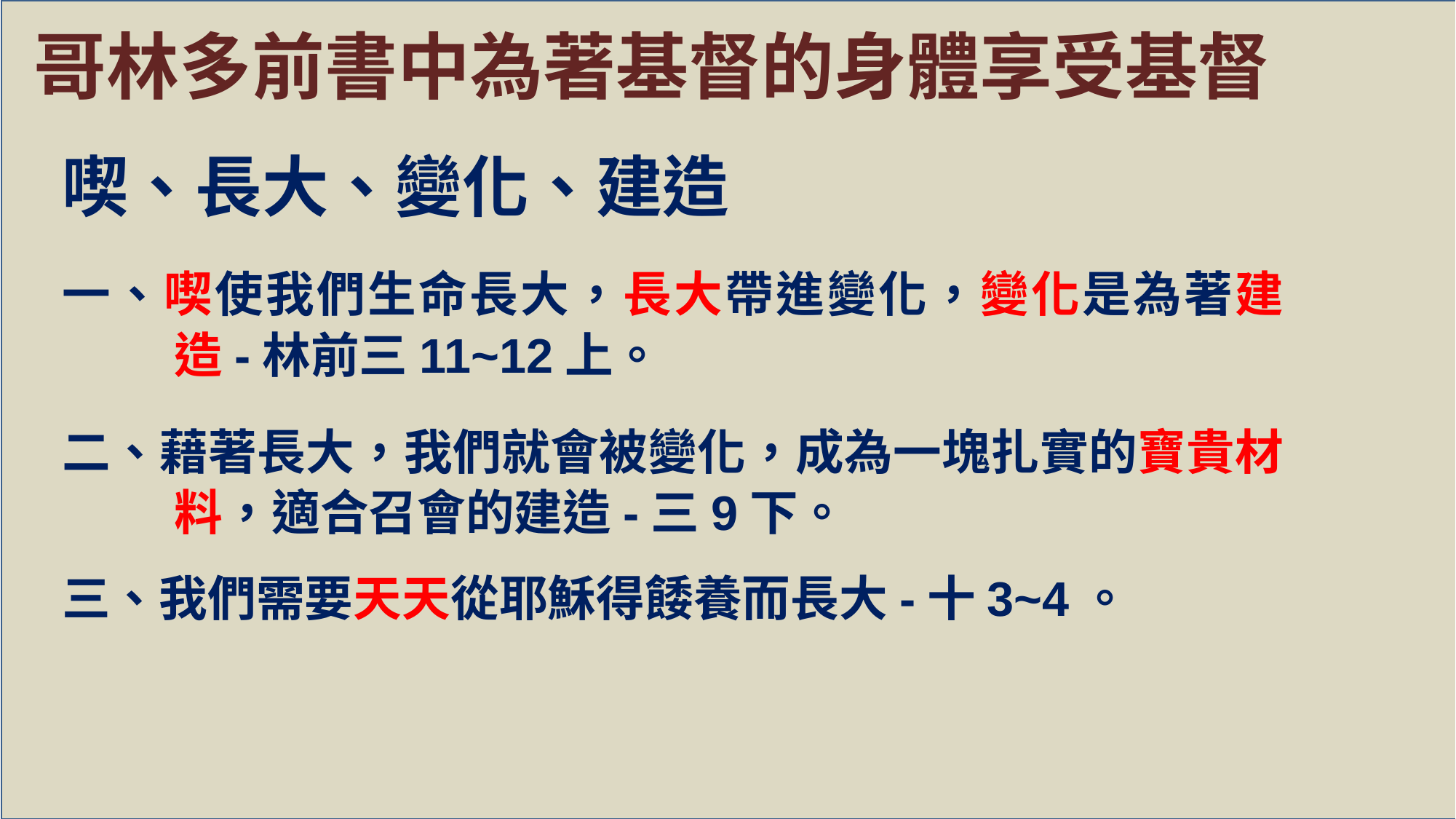

哥林多前書中為著基督的身體享受基督
喫、長大、變化、建造
一、喫使我們生命長大，長大帶進變化，變化是為著建造-林前三11~12上。
二、藉著長大，我們就會被變化，成為一塊扎實的寶貴材料，適合召會的建造-三9下。
三、我們需要天天從耶穌得餧養而長大-十3~4。